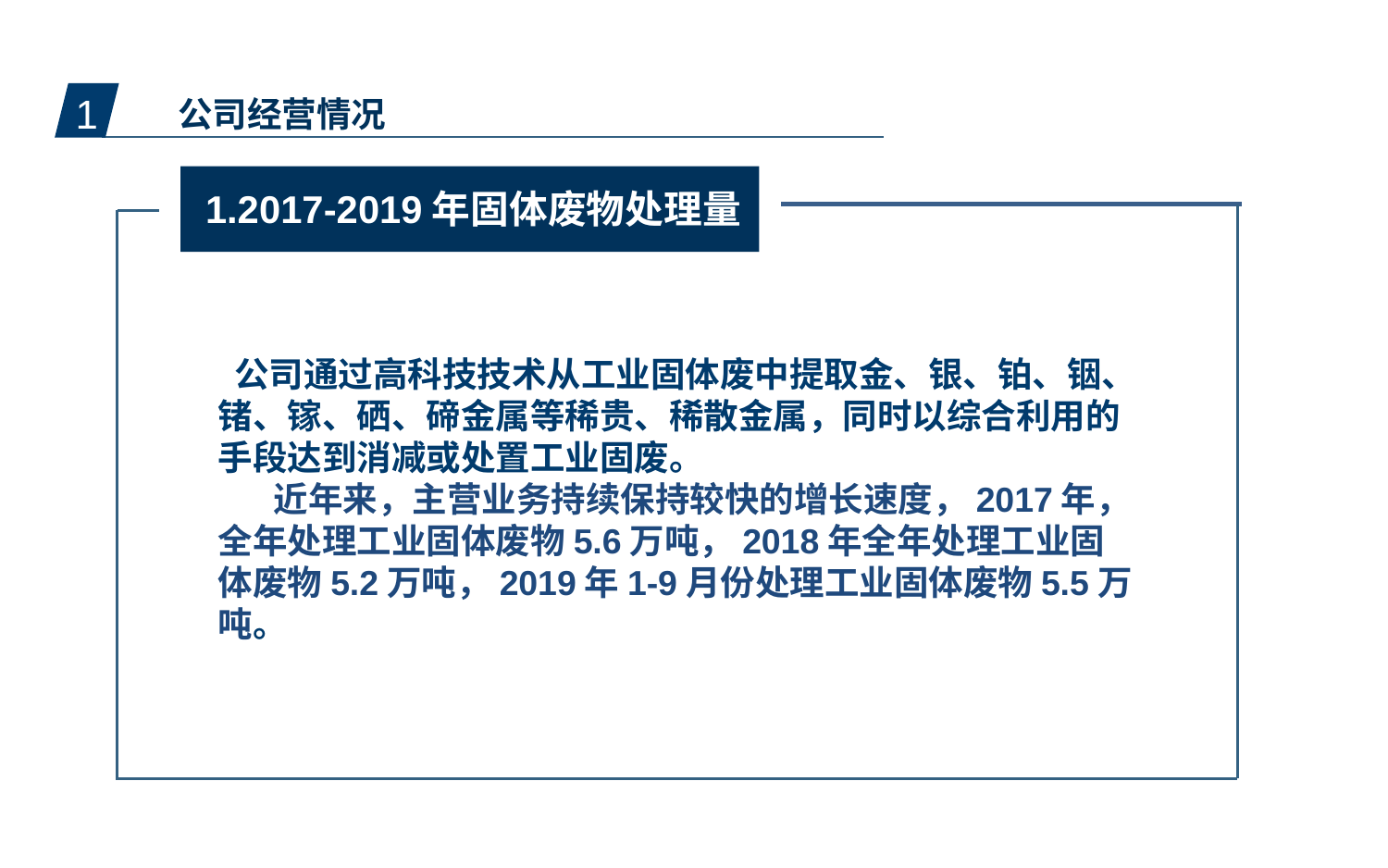

1

2
公司经营情况

1.2017-2019年固体废物处理量

 公司通过高科技技术从工业固体废中提取金、银、铂、铟、锗、镓、硒、碲金属等稀贵、稀散金属，同时以综合利用的手段达到消减或处置工业固废。
      近年来，主营业务持续保持较快的增长速度，2017年，全年处理工业固体废物5.6万吨，2018年全年处理工业固体废物5.2万吨，2019年1-9月份处理工业固体废物5.5万吨。